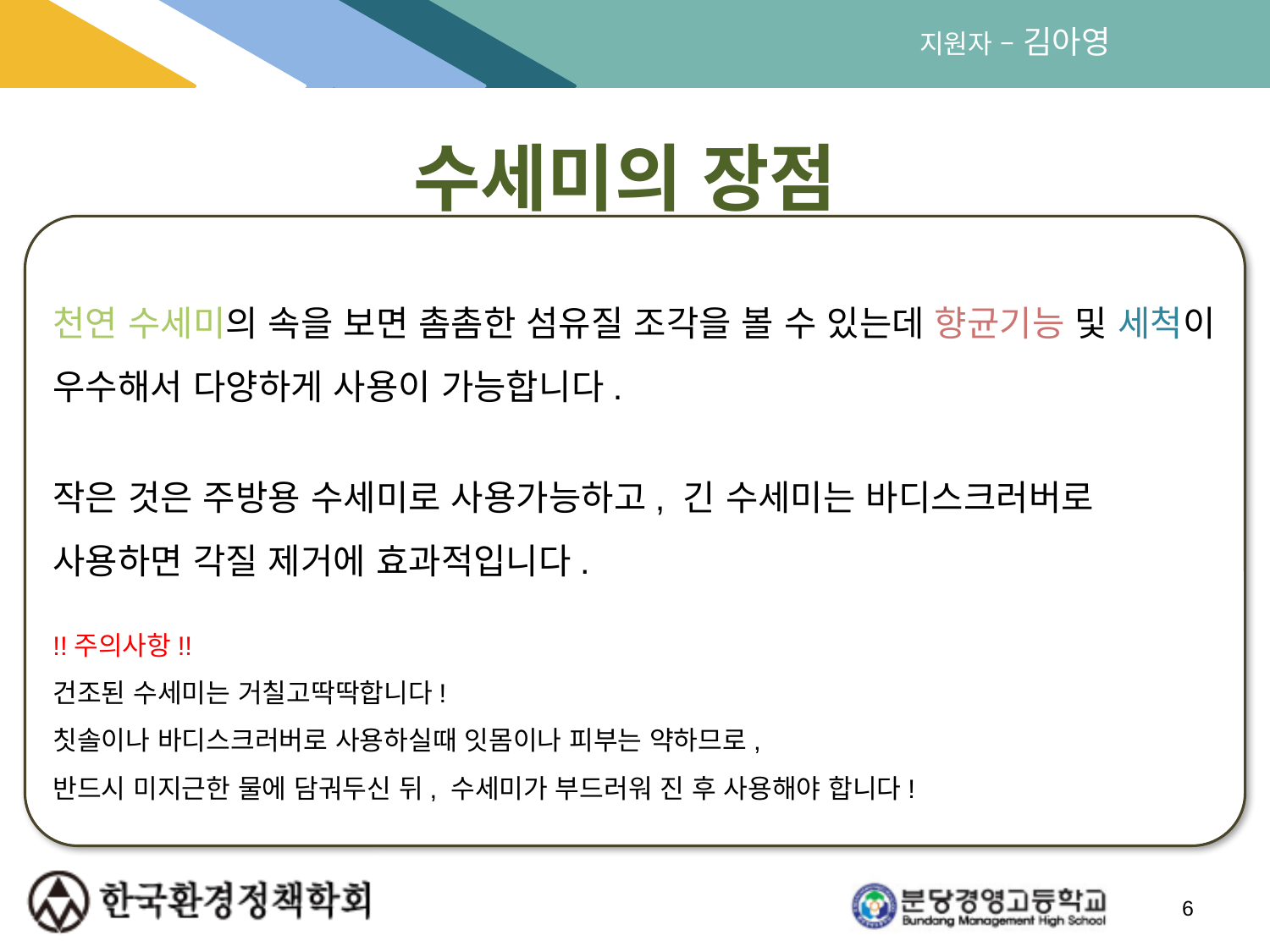

수세미의 장점

천연 수세미의 속을 보면 촘촘한 섬유질 조각을 볼 수 있는데 향균기능 및 세척이 우수해서 다양하게 사용이 가능합니다.

작은 것은 주방용 수세미로 사용가능하고, 긴 수세미는 바디스크러버로 사용하면 각질 제거에 효과적입니다.

!!주의사항!!
건조된 수세미는 거칠고딱딱합니다!
칫솔이나 바디스크러버로 사용하실때 잇몸이나 피부는 약하므로,
반드시 미지근한 물에 담궈두신 뒤, 수세미가 부드러워 진 후 사용해야 합니다!
6